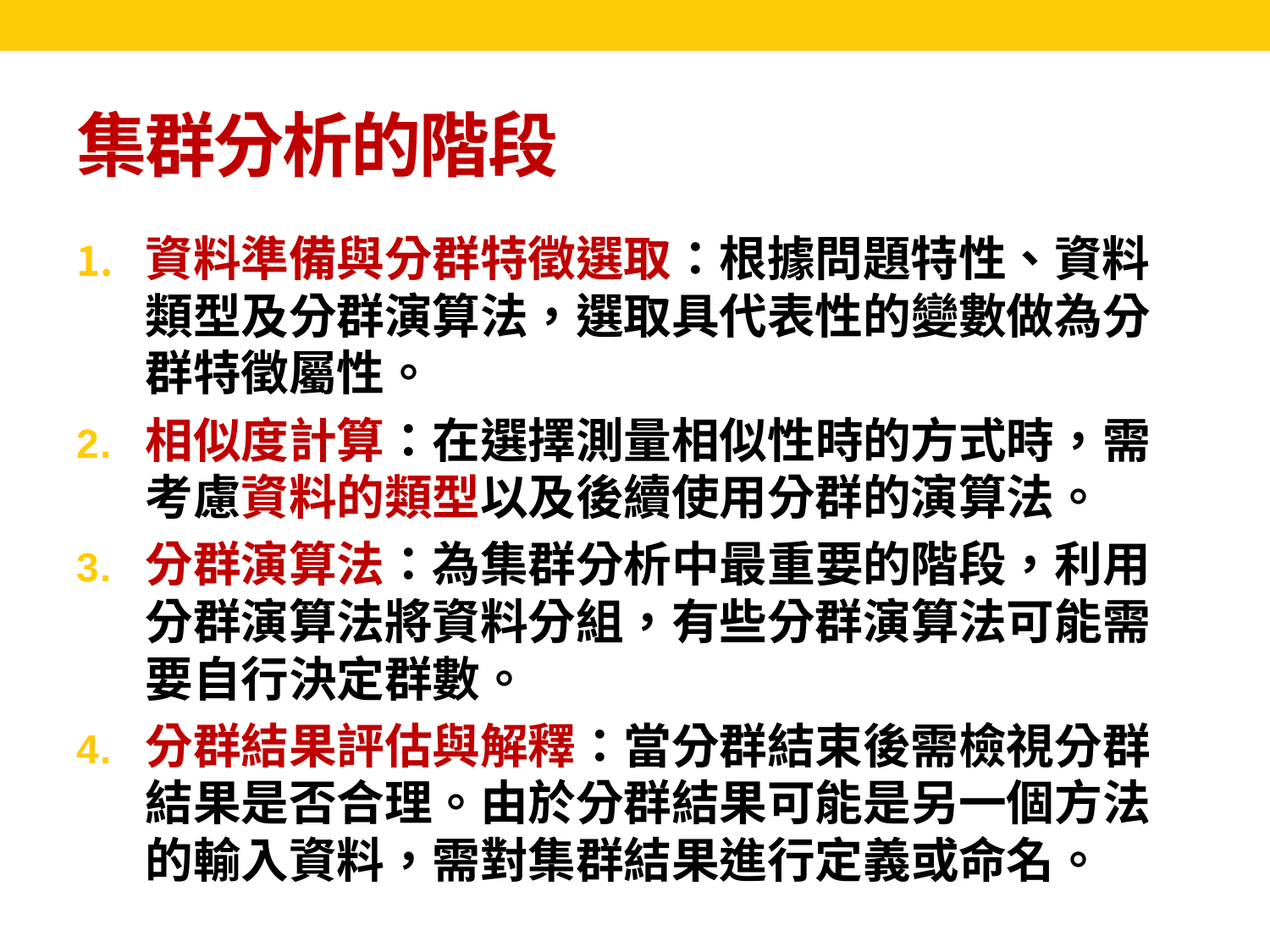

# 集群分析的階段
資料準備與分群特徵選取：根據問題特性、資料類型及分群演算法，選取具代表性的變數做為分群特徵屬性。
相似度計算：在選擇測量相似性時的方式時，需考慮資料的類型以及後續使用分群的演算法。
分群演算法：為集群分析中最重要的階段，利用分群演算法將資料分組，有些分群演算法可能需要自行決定群數。
分群結果評估與解釋：當分群結束後需檢視分群結果是否合理。由於分群結果可能是另一個方法的輸入資料，需對集群結果進行定義或命名。